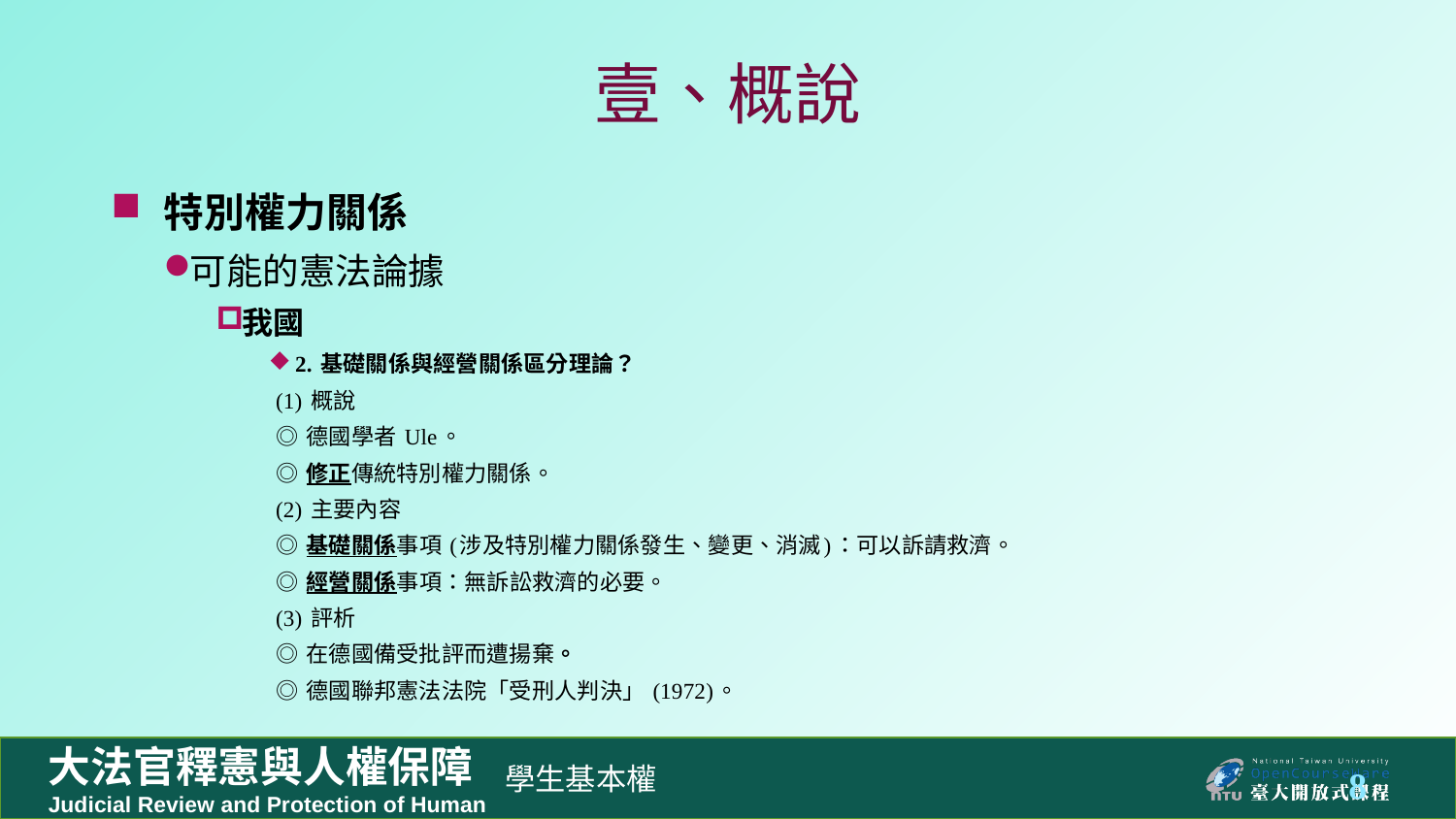

# 壹、概說
特別權力關係
可能的憲法論據
我國
2. 基礎關係與經營關係區分理論？
(1) 概說
◎ 德國學者 Ule。
◎ 修正傳統特別權力關係。
(2) 主要內容
◎ 基礎關係事項 (涉及特別權力關係發生、變更、消滅)：可以訴請救濟。
◎ 經營關係事項：無訴訟救濟的必要。
(3) 評析
◎ 在德國備受批評而遭揚棄。
◎ 德國聯邦憲法法院「受刑人判決」 (1972)。